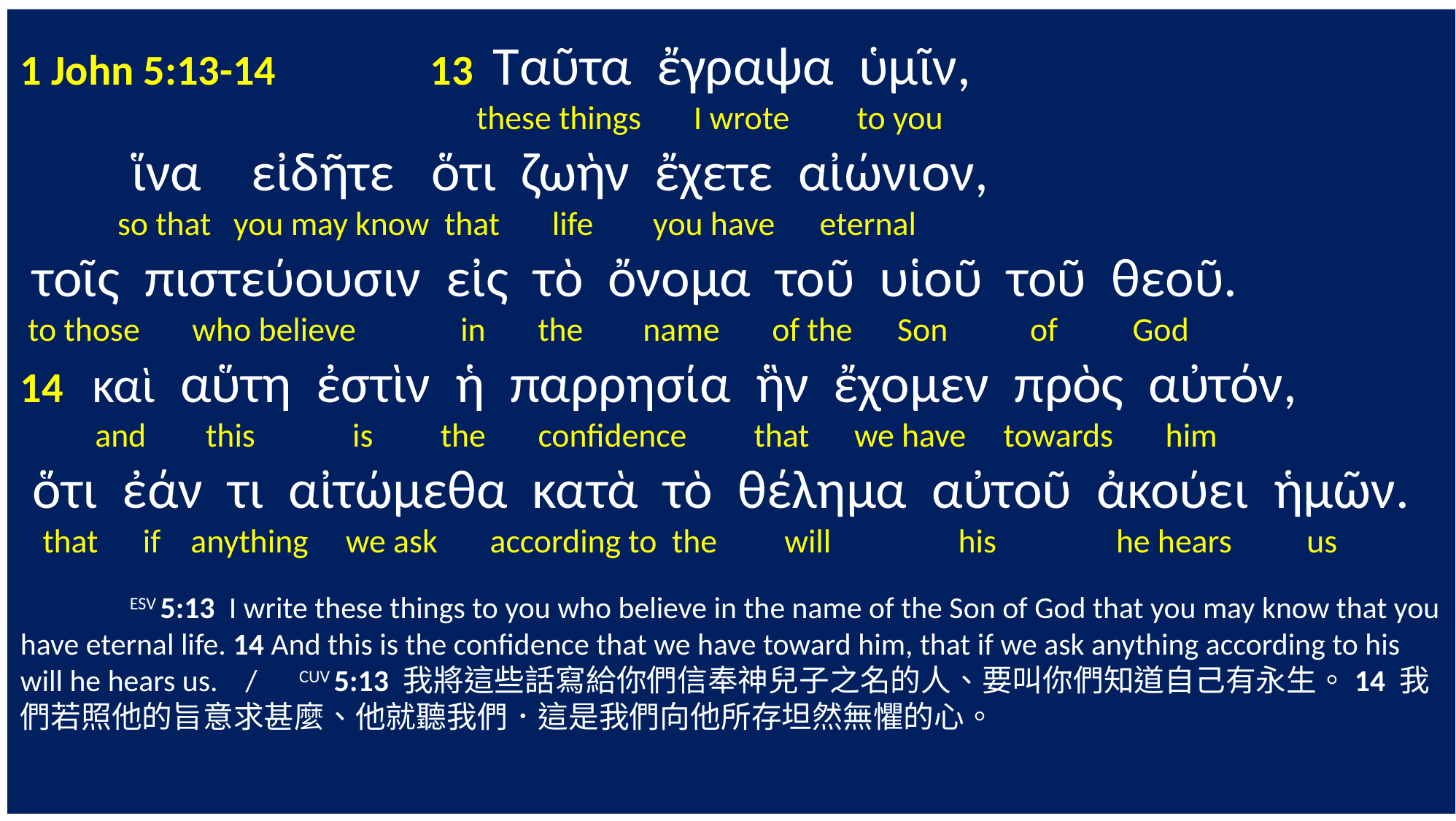

1 John 5:13-14                13  Ταῦτα  ἔγραψα  ὑμῖν,
                                                             these things       I wrote         to you
         ἵνα    εἰδῆτε   ὅτι  ζωὴν  ἔχετε  αἰώνιον,
             so that   you may know  that       life        you have      eternal
 τοῖς  πιστεύουσιν  εἰς  τὸ  ὄνομα  τοῦ  υἱοῦ  τοῦ  θεοῦ.
 to those       who believe              in       the        name       of the      Son           of          God
14   καὶ  αὕτη  ἐστὶν  ἡ  παρρησία  ἣν  ἔχομεν  πρὸς  αὐτόν,
          and        this             is         the       confidence         that      we have     towards       him
 ὅτι  ἐάν  τι  αἰτώμεθα  κατὰ  τὸ  θέλημα  αὐτοῦ  ἀκούει  ἡμῶν.
   that      if    anything     we ask       according to  the         will                 his                he hears          us

	ESV 5:13  I write these things to you who believe in the name of the Son of God that you may know that you have eternal life. 14 And this is the confidence that we have toward him, that if we ask anything according to his will he hears us.    /      CUV 5:13 我將這些話寫給你們信奉神兒子之名的人、要叫你們知道自己有永生。14 我們若照他的旨意求甚麼、他就聽我們．這是我們向他所存坦然無懼的心。